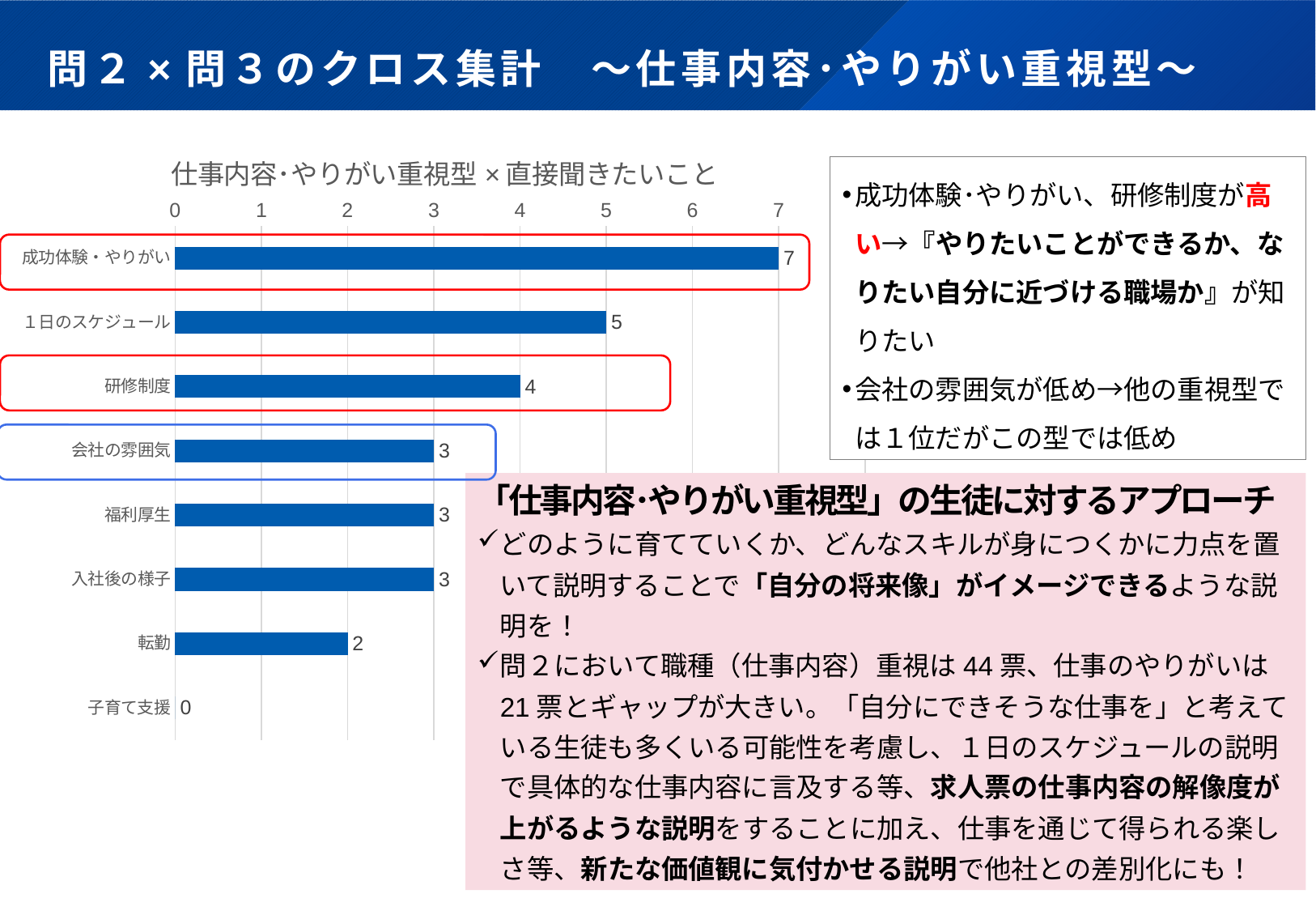

# 問２×問３のクロス集計　～仕事内容･やりがい重視型～

### Chart: 仕事内容･やりがい重視型×直接聞きたいこと

| Category | 企業の担当者から直接聞きたいこと |
|---|---|
| 成功体験・やりがい | 7.0 |
| １日のスケジュール | 5.0 |
| 研修制度 | 4.0 |
| 会社の雰囲気 | 3.0 |
| 福利厚生 | 3.0 |
| 入社後の様子 | 3.0 |
| 転勤 | 2.0 |
| 子育て支援 | 0.0 |
成功体験･やりがい、研修制度が高い→『やりたいことができるか、なりたい自分に近づける職場か』が知りたい
会社の雰囲気が低め→他の重視型では１位だがこの型では低め

「仕事内容･やりがい重視型」の生徒に対するアプローチ
どのように育てていくか、どんなスキルが身につくかに力点を置いて説明することで「自分の将来像」がイメージできるような説明を！
問２において職種（仕事内容）重視は44票、仕事のやりがいは21票とギャップが大きい。「自分にできそうな仕事を」と考えている生徒も多くいる可能性を考慮し、１日のスケジュールの説明で具体的な仕事内容に言及する等、求人票の仕事内容の解像度が上がるような説明をすることに加え、仕事を通じて得られる楽しさ等、新たな価値観に気付かせる説明で他社との差別化にも！
9